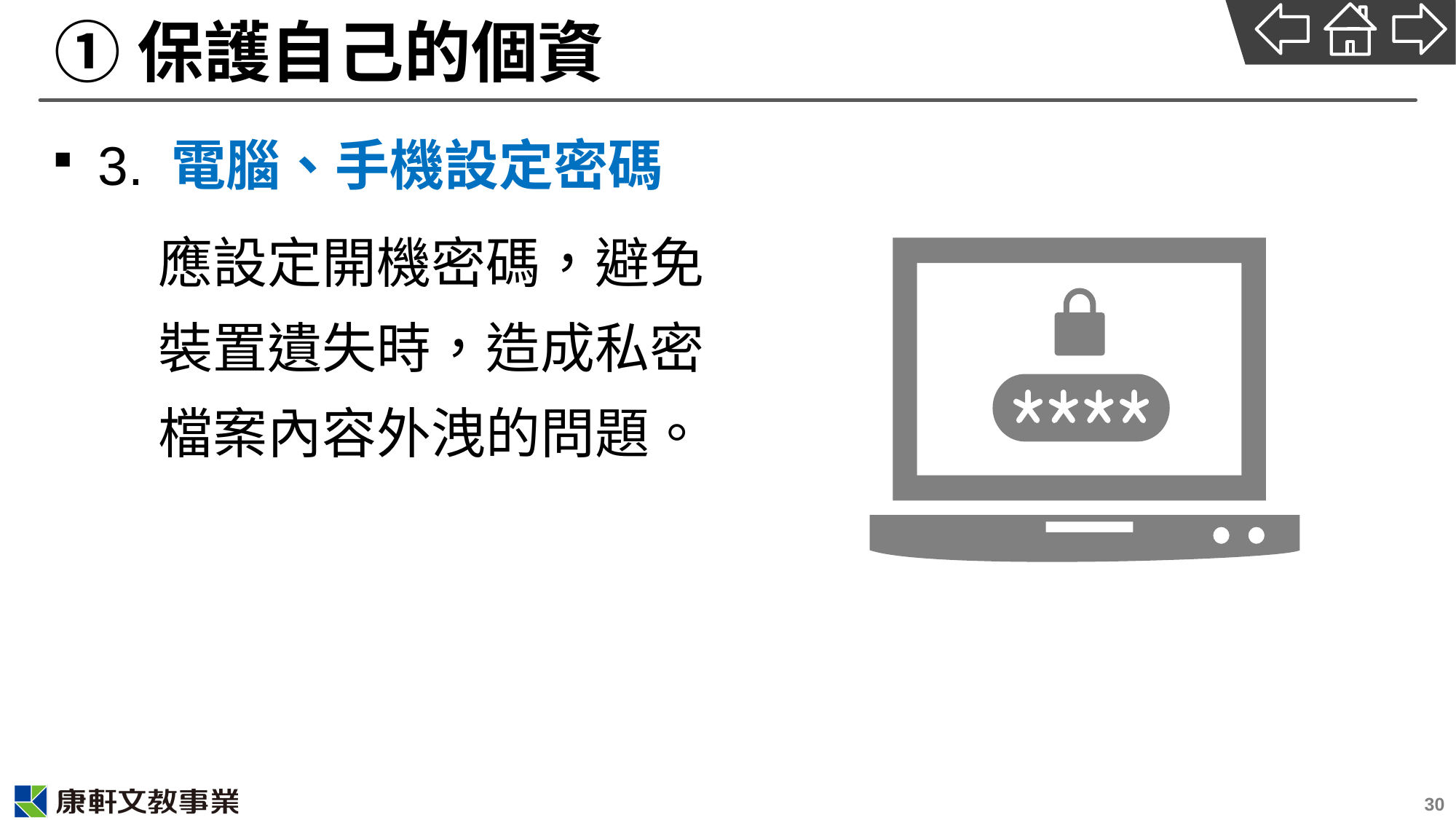

# ①保護自己的個資
3. 電腦、手機設定密碼
應設定開機密碼，避免裝置遺失時，造成私密檔案內容外洩的問題。

30